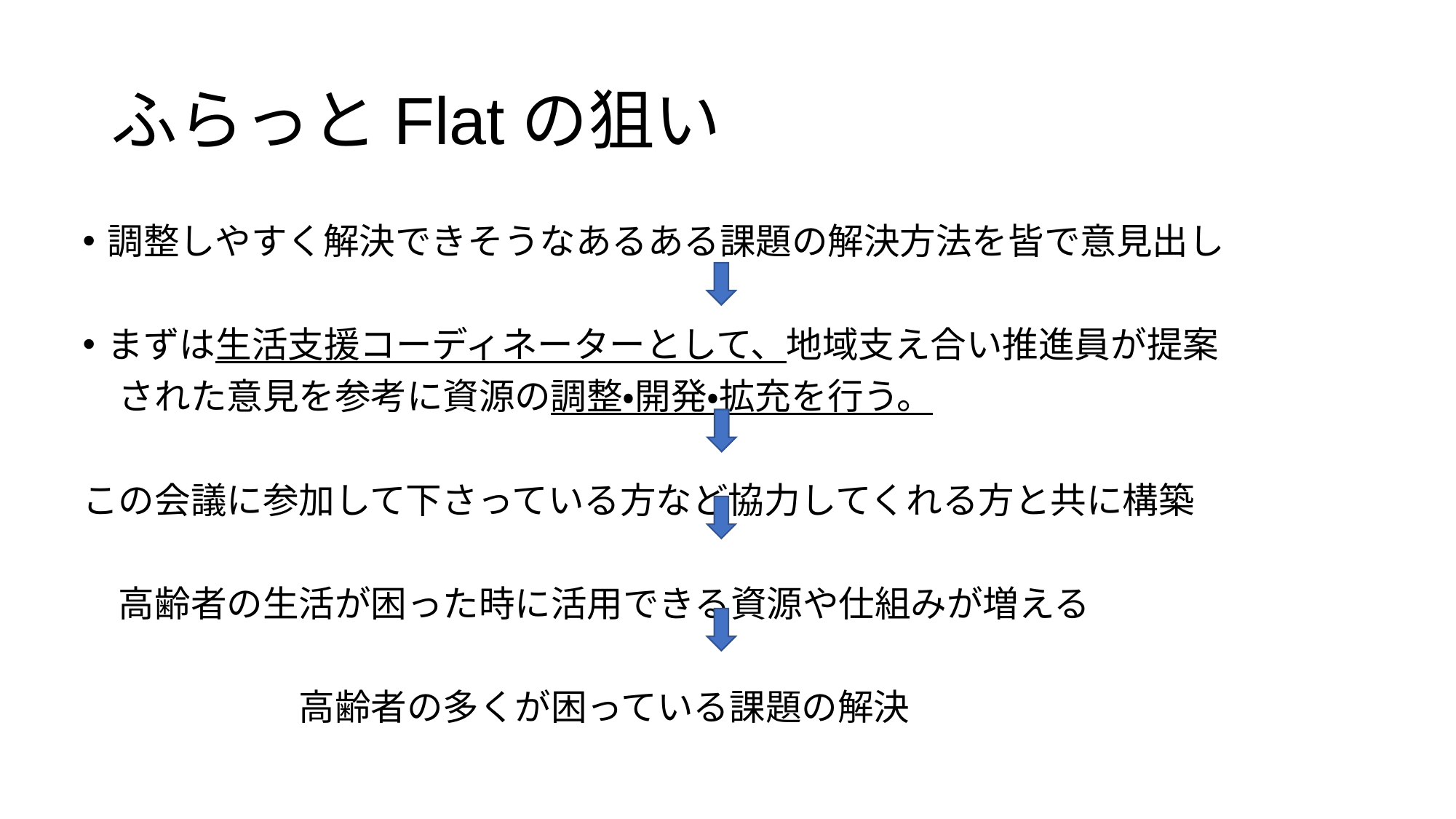

# ふらっとFlatの狙い
調整しやすく解決できそうなあるある課題の解決方法を皆で意見出し

まずは生活支援コーディネーターとして、地域支え合い推進員が提案
　された意見を参考に資源の調整・開発・拡充を行う。

この会議に参加して下さっている方など協力してくれる方と共に構築

　高齢者の生活が困った時に活用できる資源や仕組みが増える

　　　　　　高齢者の多くが困っている課題の解決